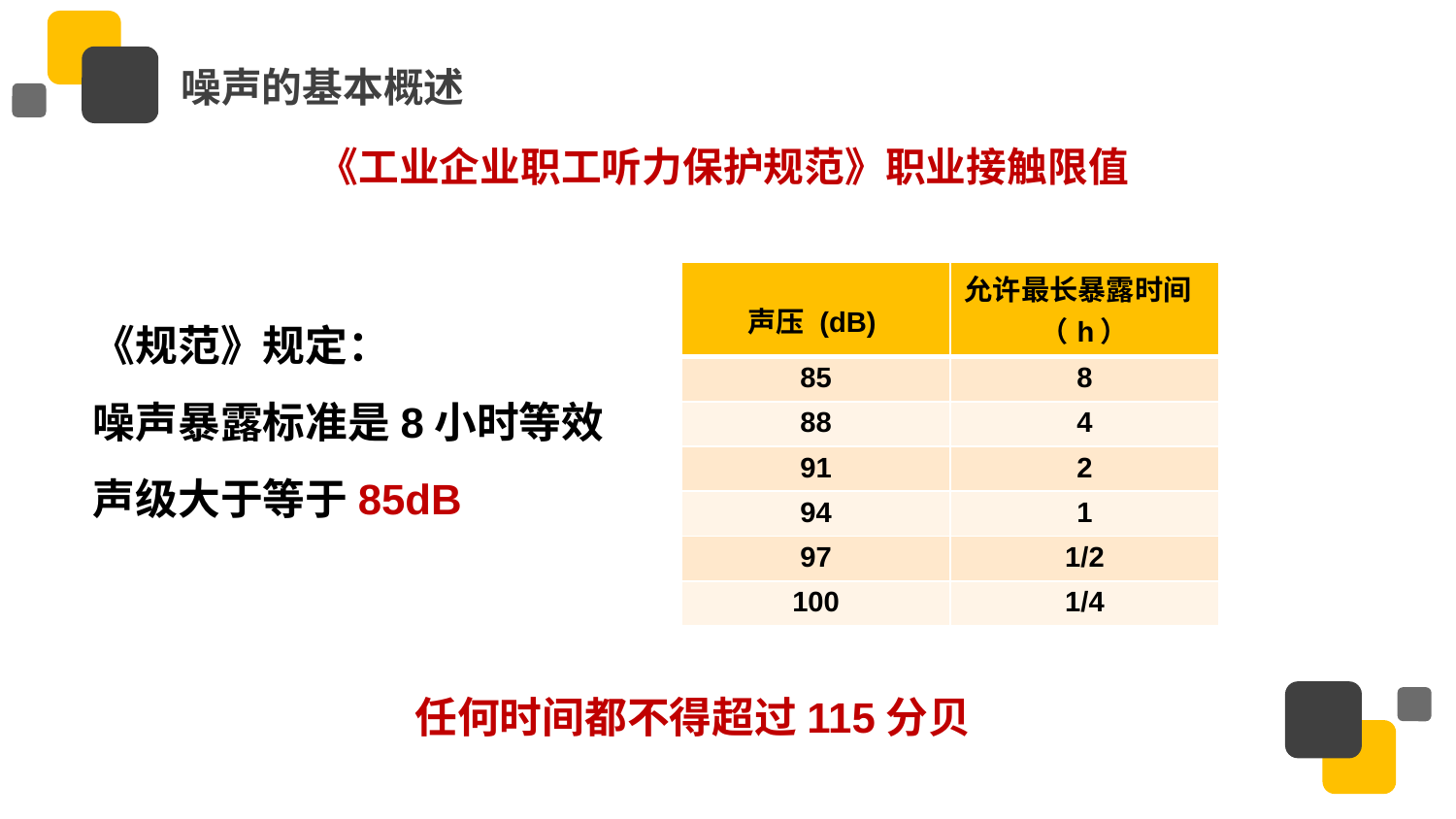

噪声的基本概述
《工业企业职工听力保护规范》职业接触限值
| 声压 (dB) | 允许最长暴露时间 （h） |
| --- | --- |
| 85 | 8 |
| 88 | 4 |
| 91 | 2 |
| 94 | 1 |
| 97 | 1/2 |
| 100 | 1/4 |
《规范》规定：
噪声暴露标准是8小时等效
声级大于等于85dB
任何时间都不得超过115分贝